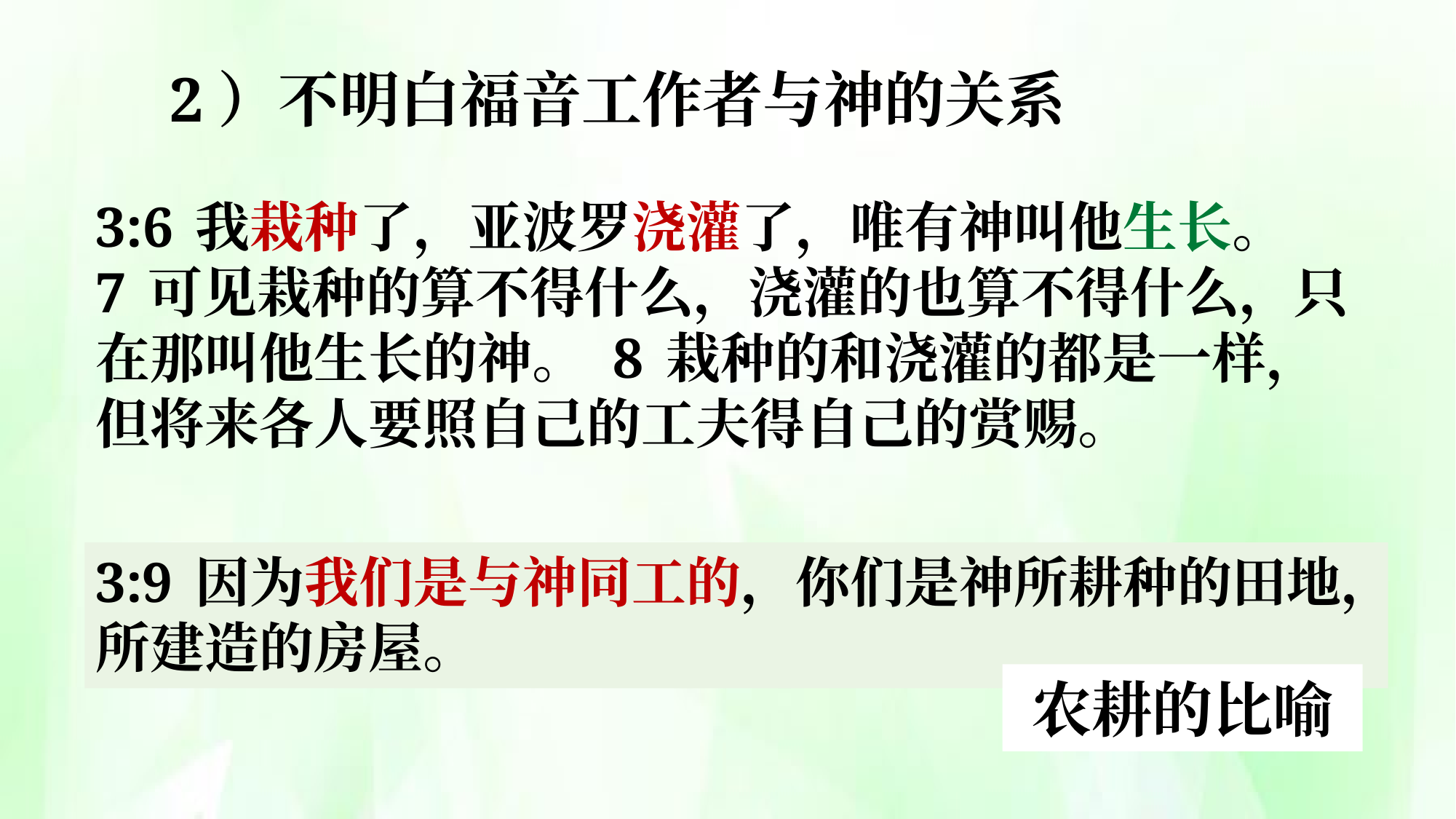

2）不明白福音工作者与神的关系
3:6 我栽种了，亚波罗浇灌了，唯有神叫他生长。 7 可见栽种的算不得什么，浇灌的也算不得什么，只在那叫他生长的神。 8 栽种的和浇灌的都是一样，但将来各人要照自己的工夫得自己的赏赐。
3:9 因为我们是与神同工的，你们是神所耕种的田地，所建造的房屋。
农耕的比喻